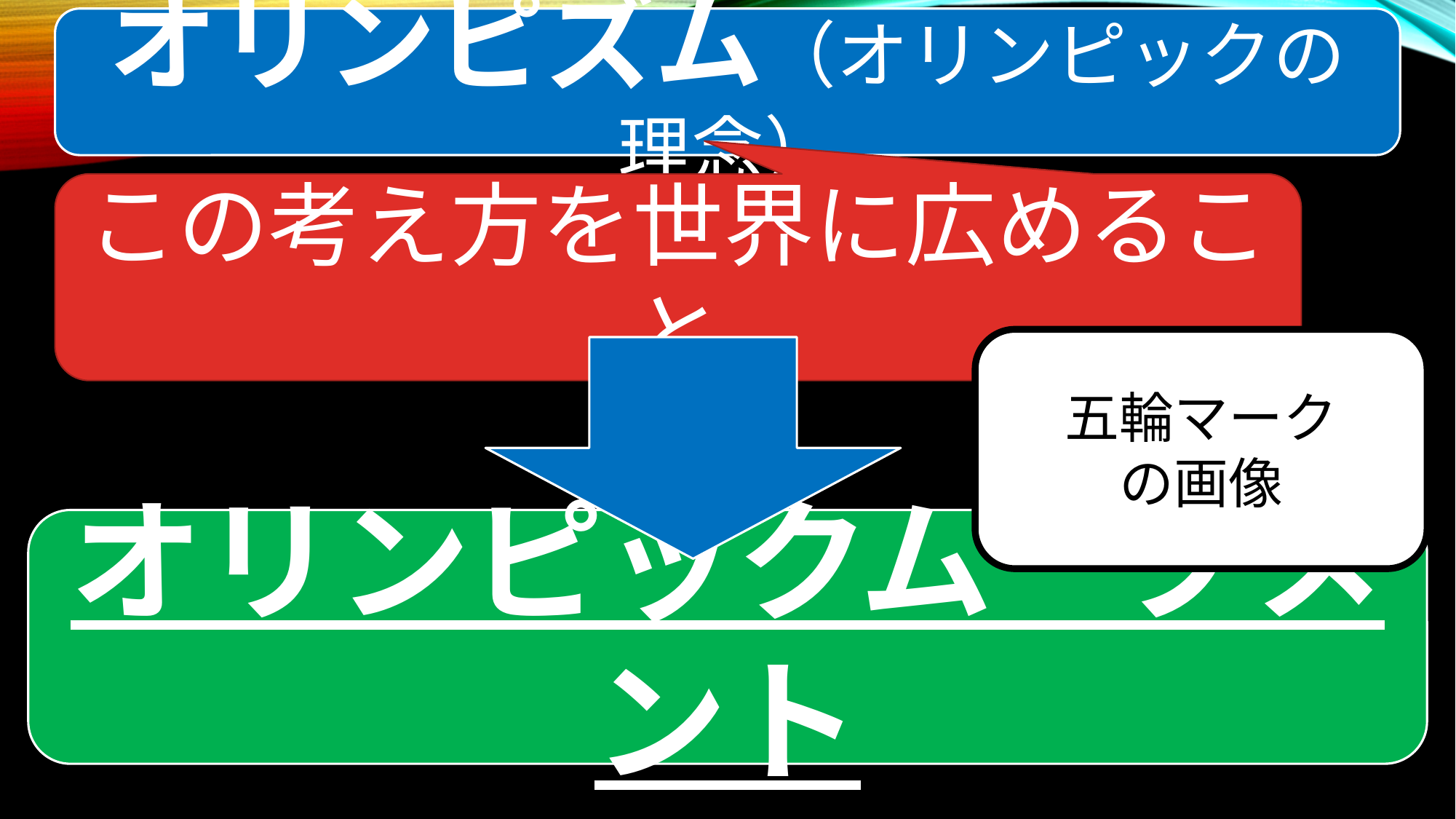

オリンピズム（オリンピックの理念）
この考え方を世界に広めること
五輪マーク
の画像

オリンピックムーブメント